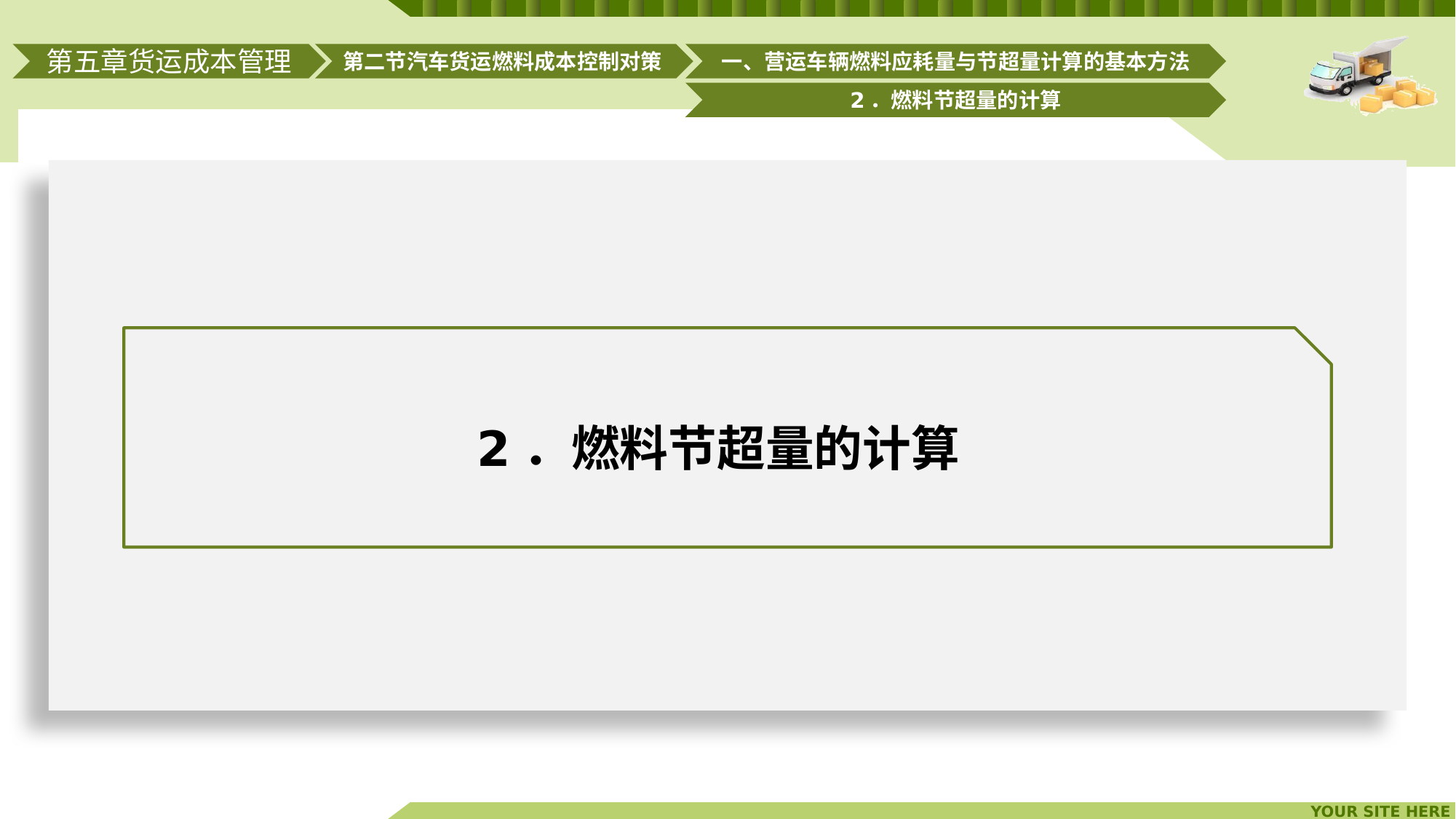

第二节汽车货运燃料成本控制对策
一、营运车辆燃料应耗量与节超量计算的基本方法
第五章货运成本管理
2．燃料节超量的计算
2．燃料节超量的计算